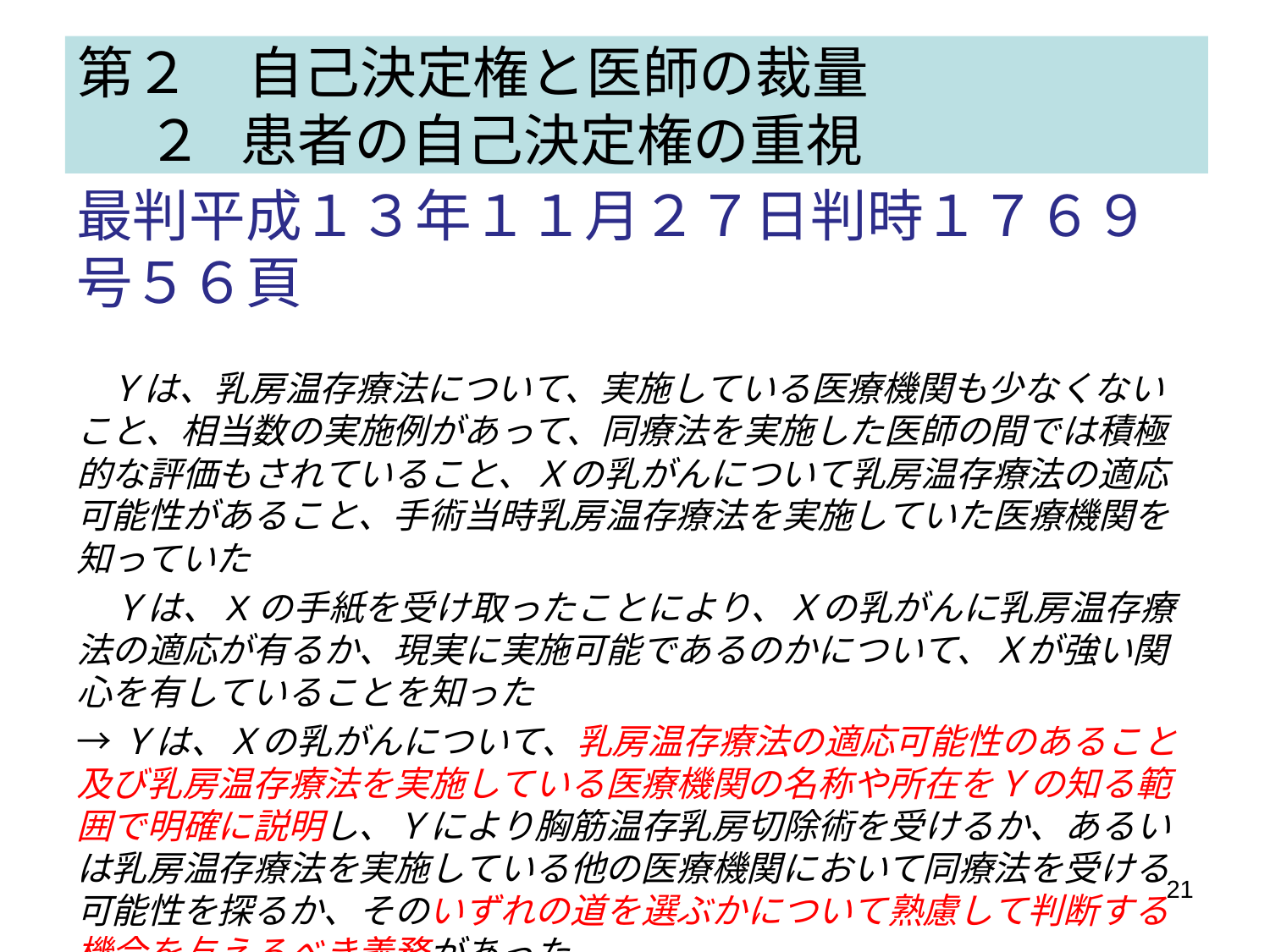

# 第２　自己決定権と医師の裁量 　 ２   患者の自己決定権の重視
最判平成１３年１１月２７日判時１７６９号５６頁

　Ｙは、乳房温存療法について、実施している医療機関も少なくないこと、相当数の実施例があって、同療法を実施した医師の間では積極的な評価もされていること、Ｘの乳がんについて乳房温存療法の適応可能性があること、手術当時乳房温存療法を実施していた医療機関を知っていた
　Ｙは、Xの手紙を受け取ったことにより、Ｘの乳がんに乳房温存療法の適応が有るか、現実に実施可能であるのかについて、Ｘが強い関心を有していることを知った
→Ｙは、Ｘの乳がんについて、乳房温存療法の適応可能性のあること及び乳房温存療法を実施している医療機関の名称や所在をＹの知る範囲で明確に説明し、Ｙにより胸筋温存乳房切除術を受けるか、あるいは乳房温存療法を実施している他の医療機関において同療法を受ける可能性を探るか、そのいずれの道を選ぶかについて熟慮して判断する機会を与えるべき義務があった。

21